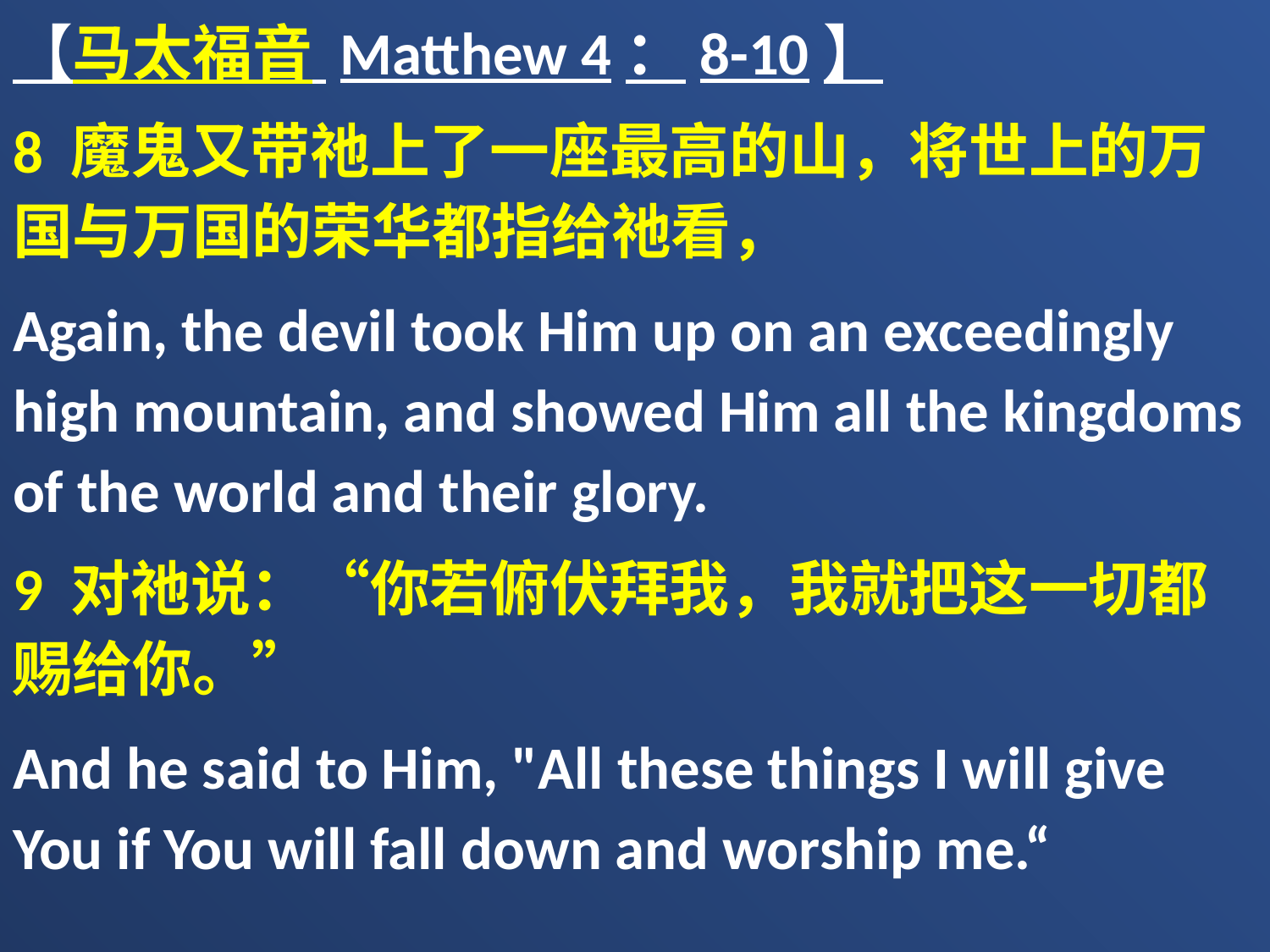

【马太福音 Matthew 4：8-10】
8 魔鬼又带祂上了一座最高的山，将世上的万国与万国的荣华都指给祂看，
Again, the devil took Him up on an exceedingly high mountain, and showed Him all the kingdoms of the world and their glory.
9 对祂说：“你若俯伏拜我，我就把这一切都赐给你。”
And he said to Him, "All these things I will give You if You will fall down and worship me.“